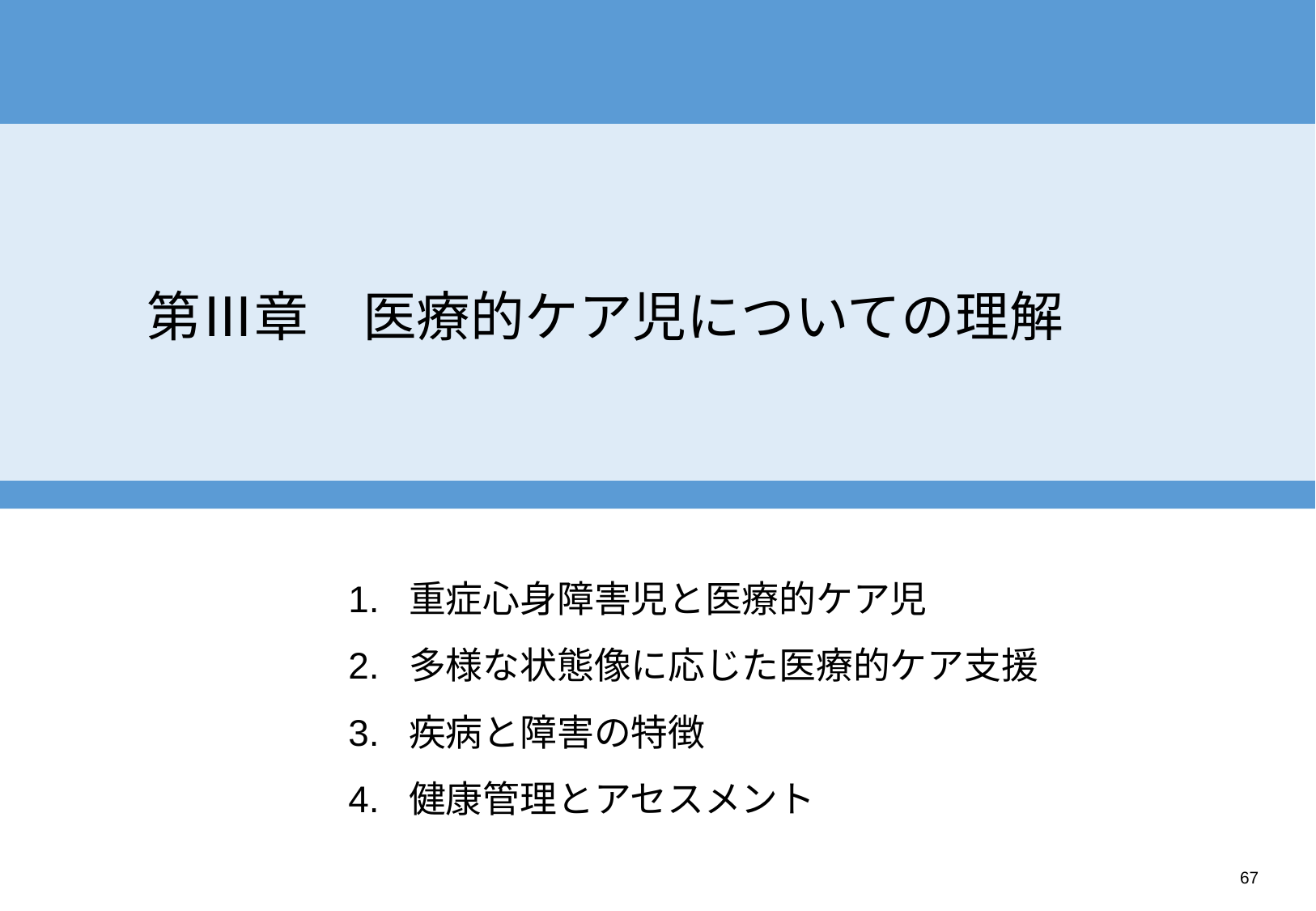

# 第Ⅲ章　医療的ケア児についての理解

重症心身障害児と医療的ケア児
多様な状態像に応じた医療的ケア支援
疾病と障害の特徴
健康管理とアセスメント
67